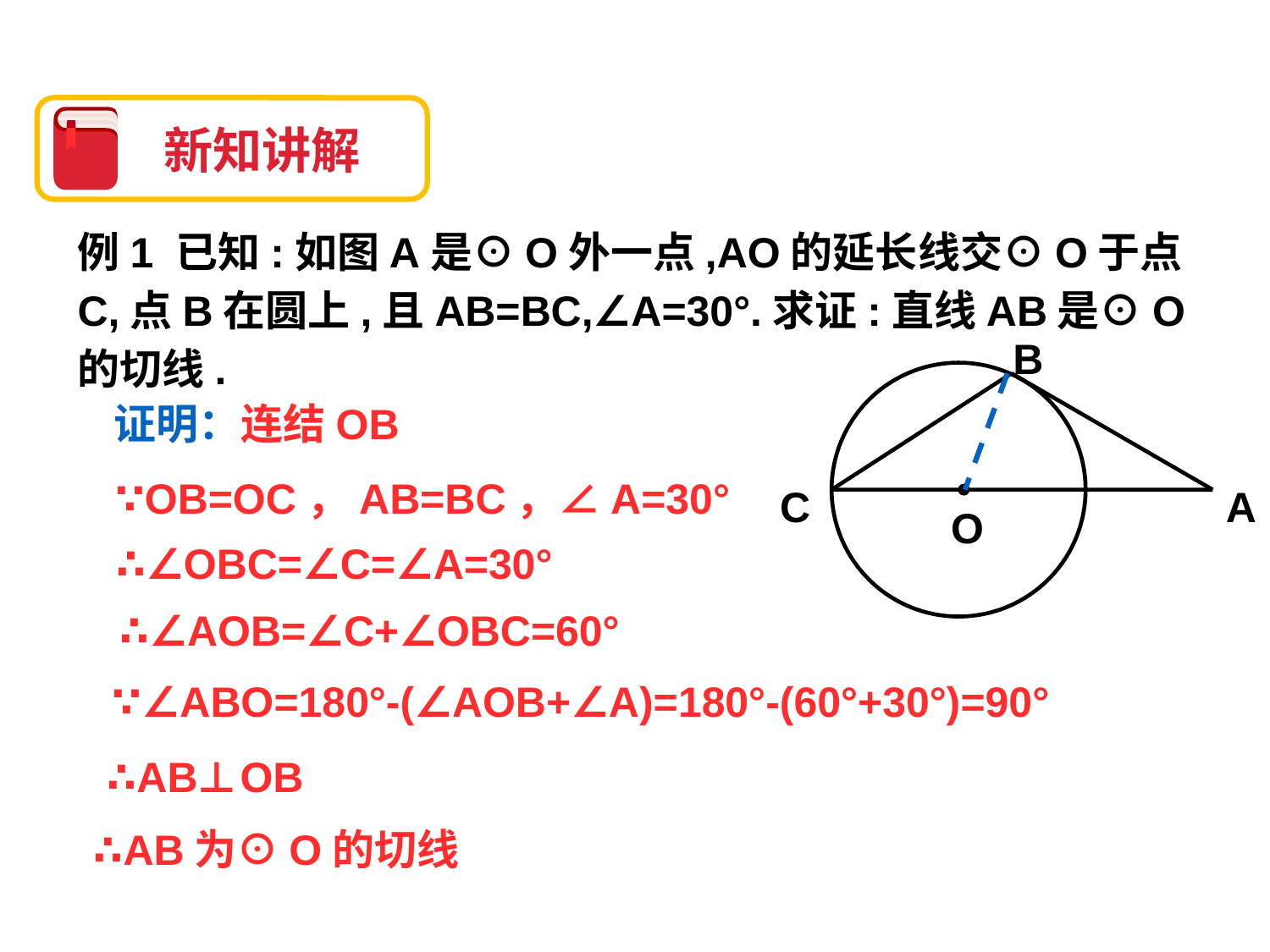

新知讲解
例1 已知:如图A是⊙O外一点,AO的延长线交⊙O于点C,点B在圆上,且AB=BC,∠A=30°.求证:直线AB是⊙O的切线.
B

C
A

O

证明：连结OB
∵OB=OC，AB=BC，∠A=30°
∴∠OBC=∠C=∠A=30°
∴∠AOB=∠C+∠OBC=60°
∵∠ABO=180°-(∠AOB+∠A)=180°-(60°+30°)=90°
∴AB⊥OB
∴AB为⊙O的切线